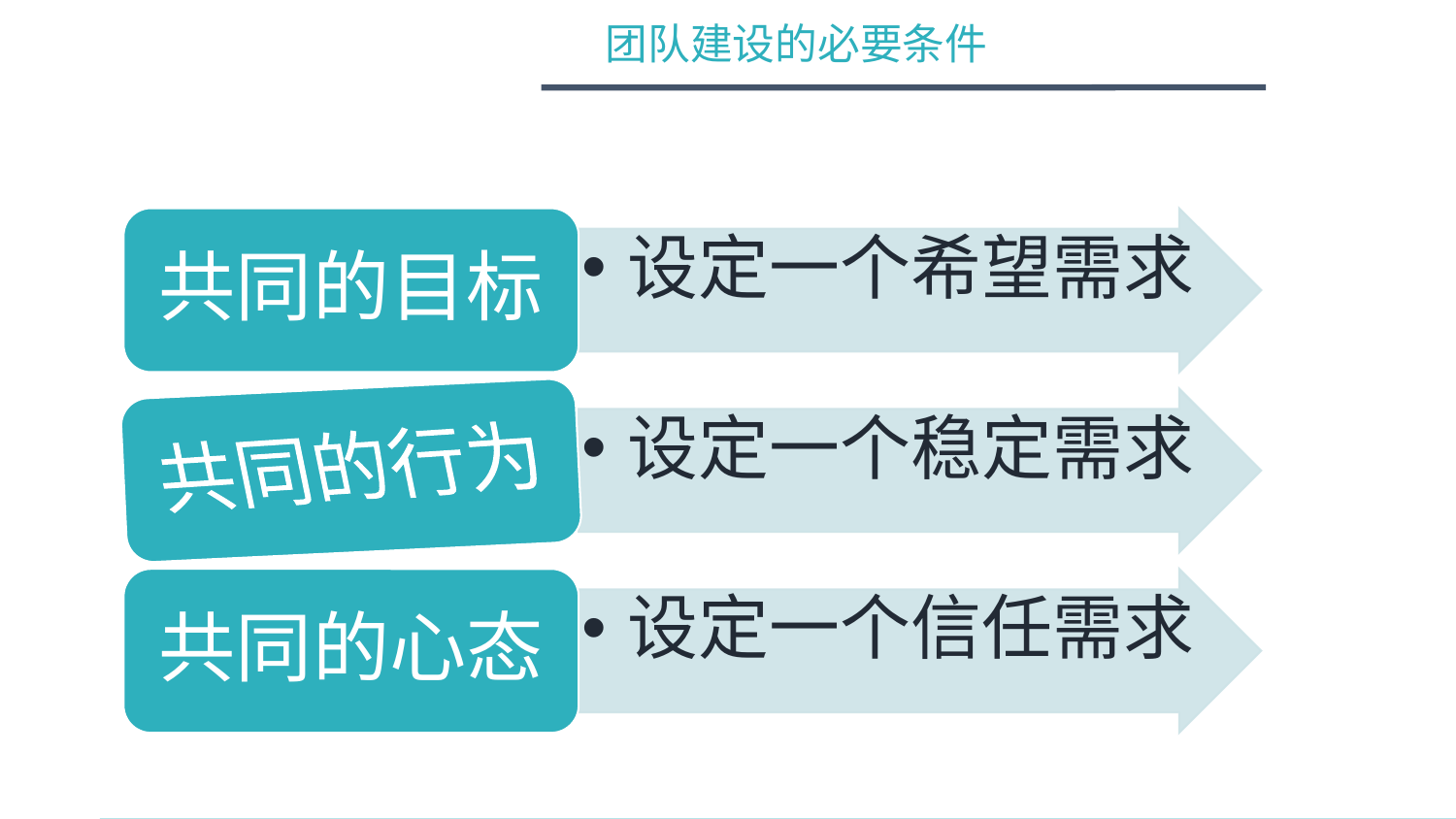

团队建设的必要条件

设定一个希望需求
共同的目标
设定一个稳定需求
共同的行为
设定一个信任需求
共同的心态

TAIJI   太极集团  太极大药房